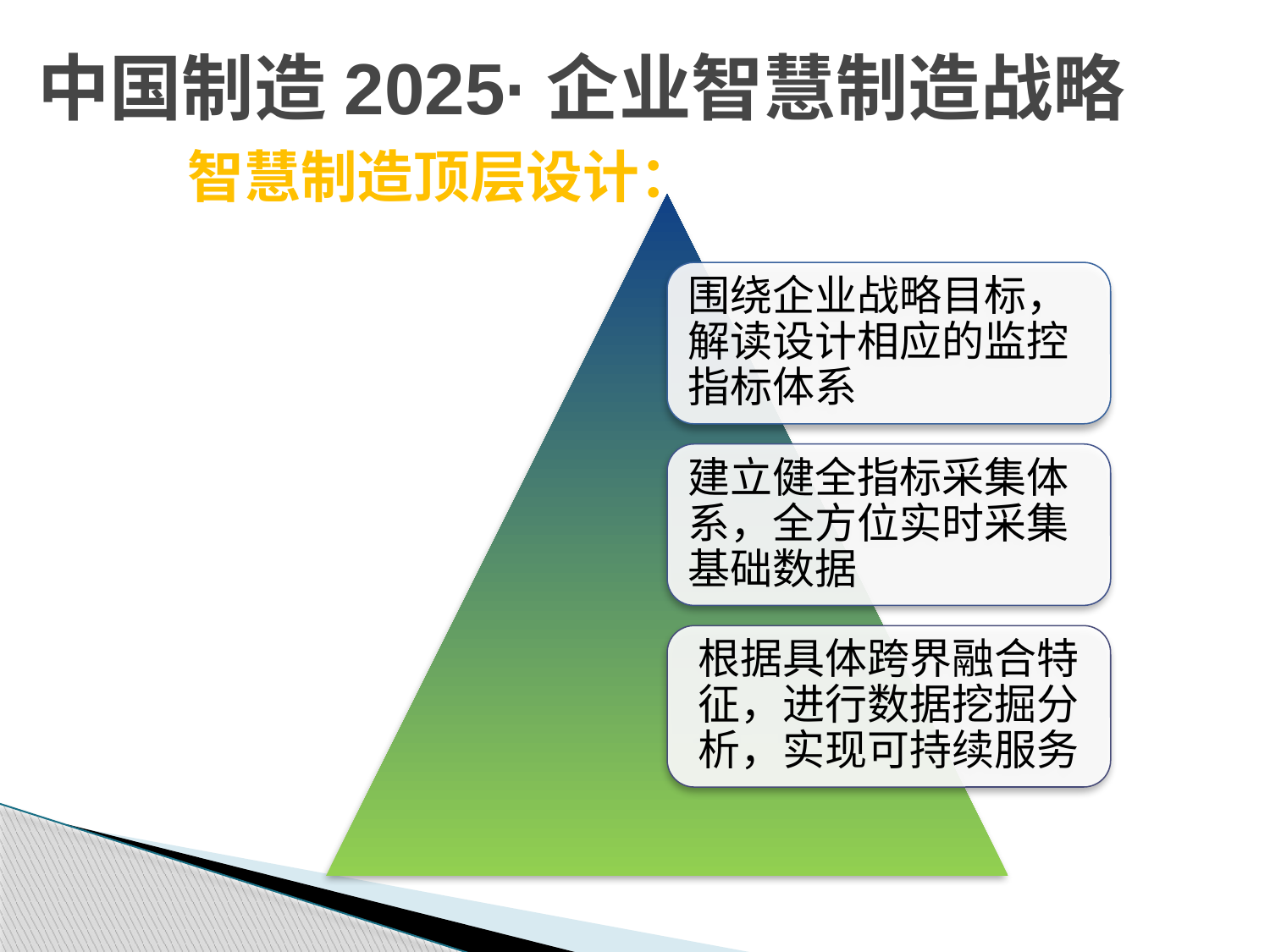

# 中国制造2025·企业智慧制造战略
智慧制造顶层设计：
围绕企业战略目标，解读设计相应的监控指标体系
建立健全指标采集体系，全方位实时采集基础数据
根据具体跨界融合特征，进行数据挖掘分析，实现可持续服务